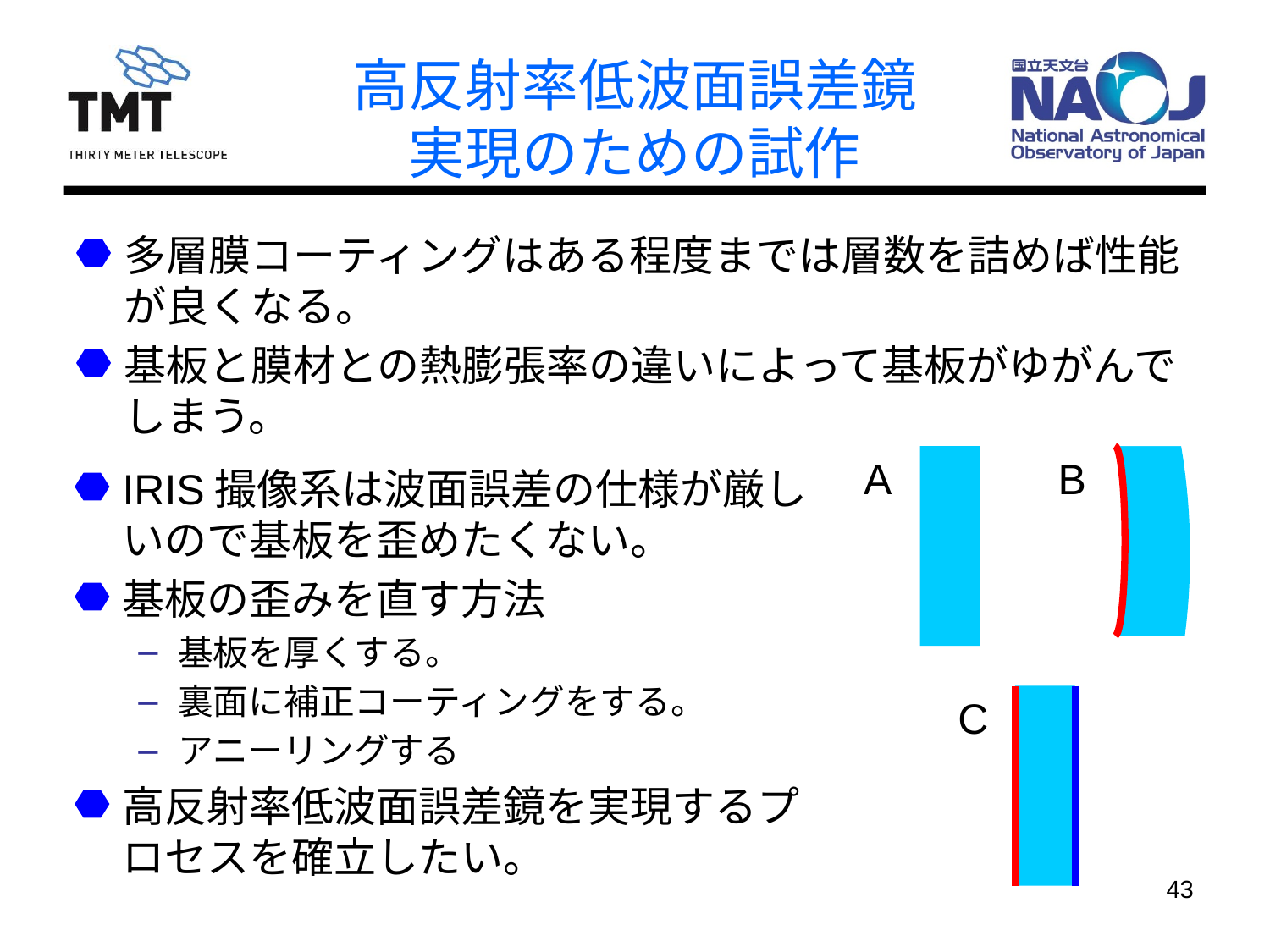

# 高反射率低波面誤差鏡 実現のための試作

多層膜コーティングはある程度までは層数を詰めば性能が良くなる。
基板と膜材との熱膨張率の違いによって基板がゆがんでしまう。

A

B
IRIS撮像系は波面誤差の仕様が厳しいので基板を歪めたくない。
基板の歪みを直す方法
基板を厚くする。
裏面に補正コーティングをする。
アニーリングする
高反射率低波面誤差鏡を実現するプロセスを確立したい。

C

43